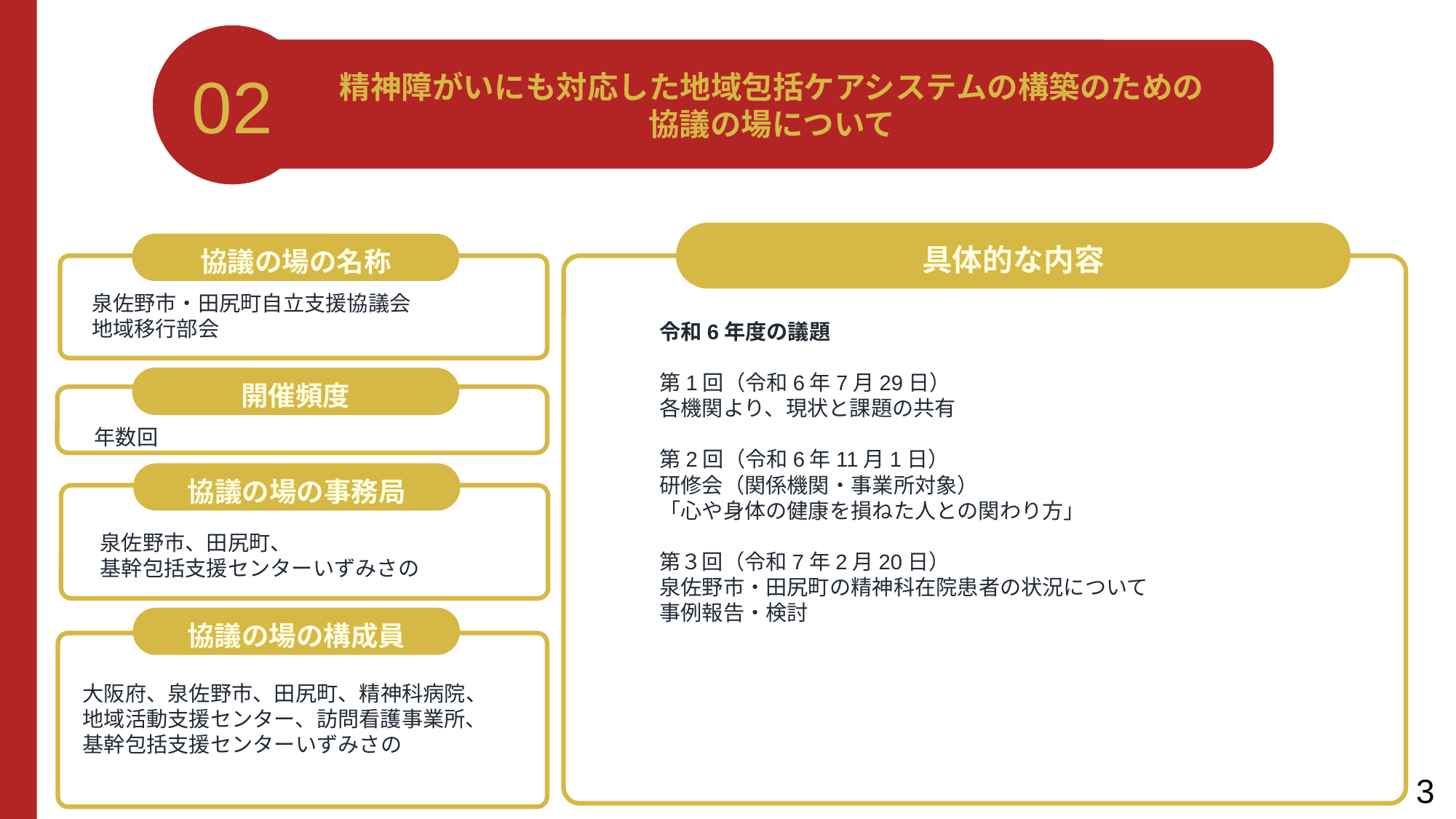

02

精神障がいにも対応した地域包括ケアシステムの構築のための
協議の場について
具体的な内容
協議の場の名称

泉佐野市・田尻町自立支援協議会地域移行部会
令和6年度の議題

第1回（令和6年7月29日）
各機関より、現状と課題の共有

第2回（令和6年11月1日）
研修会（関係機関・事業所対象）
「心や身体の健康を損ねた人との関わり方」

第３回（令和7年2月20日）
泉佐野市・田尻町の精神科在院患者の状況について
事例報告・検討

開催頻度

年数回
協議の場の事務局

泉佐野市、田尻町、
基幹包括支援センターいずみさの
協議の場の構成員

大阪府、泉佐野市、田尻町、精神科病院、地域活動支援センター、訪問看護事業所、基幹包括支援センターいずみさの